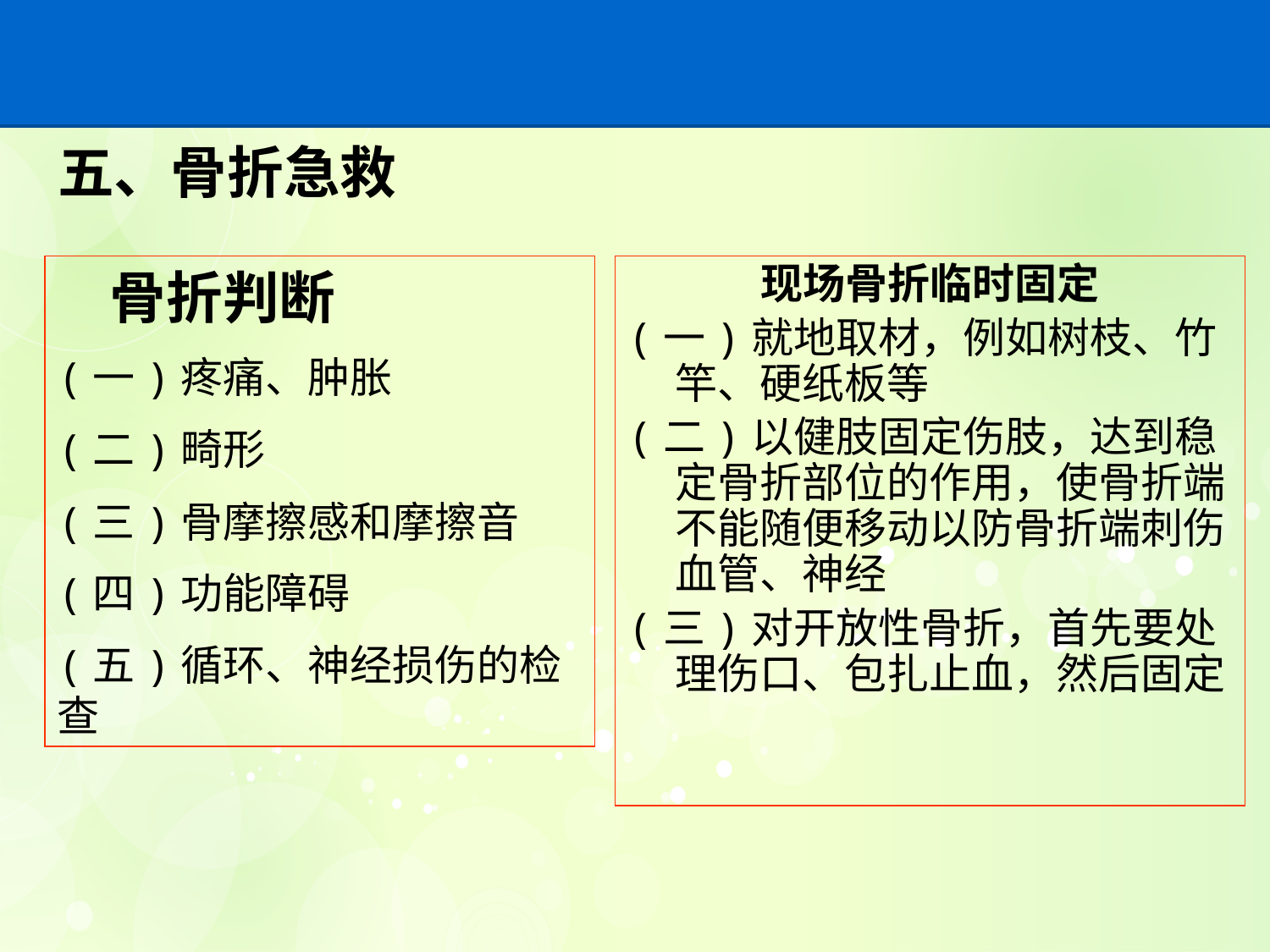

# 五、骨折急救
   骨折判断
(一)疼痛、肿胀
(二)畸形
(三)骨摩擦感和摩擦音
(四)功能障碍
(五)循环、神经损伤的检查
现场骨折临时固定
(一)就地取材，例如树枝、竹竿、硬纸板等
(二)以健肢固定伤肢，达到稳定骨折部位的作用，使骨折端不能随便移动以防骨折端刺伤血管、神经
(三)对开放性骨折，首先要处理伤口、包扎止血，然后固定